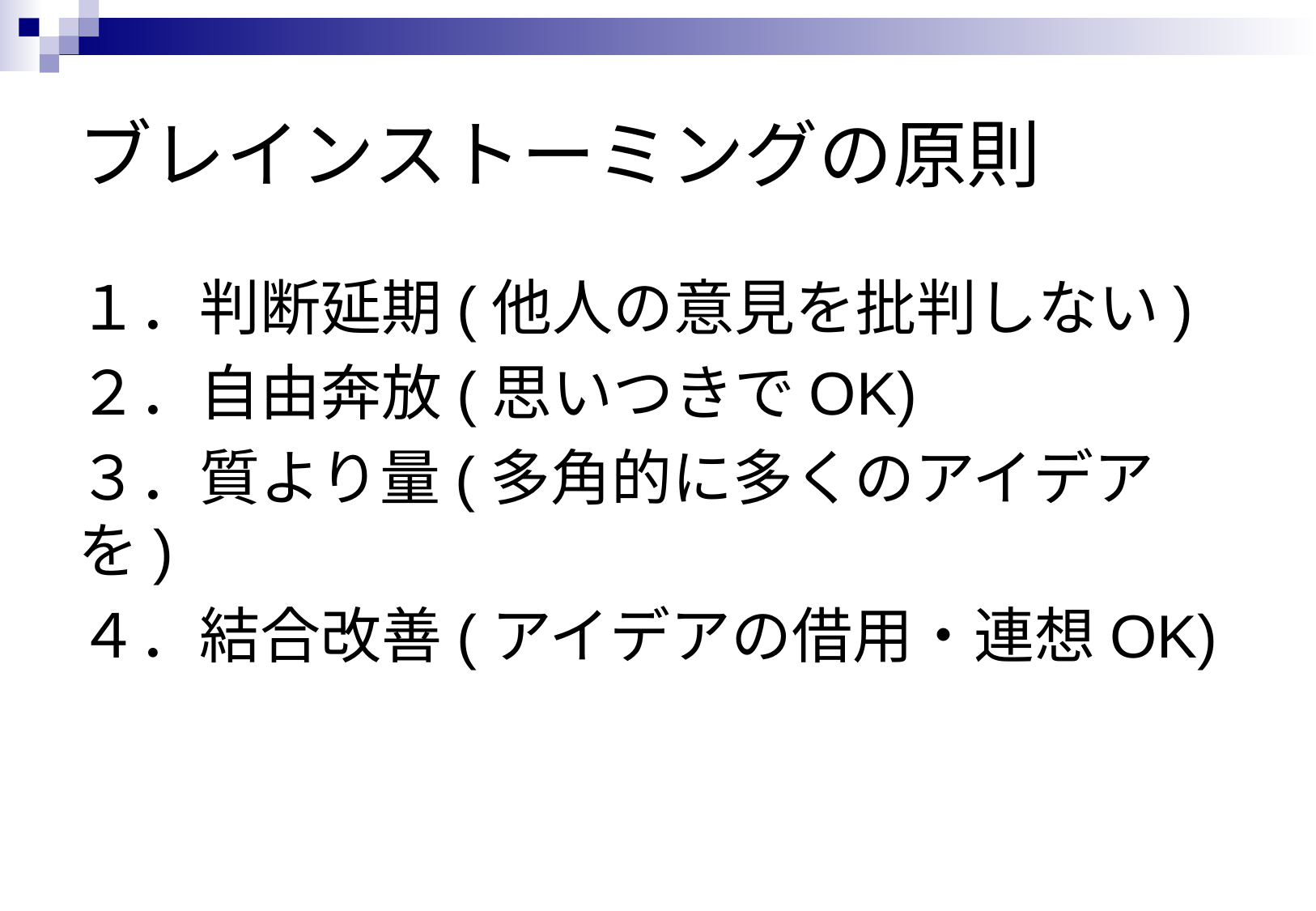

# ブレインストーミングの原則
１．判断延期(他人の意見を批判しない)
２．自由奔放(思いつきでOK)
３．質より量(多角的に多くのアイデアを)
４．結合改善(アイデアの借用・連想OK)